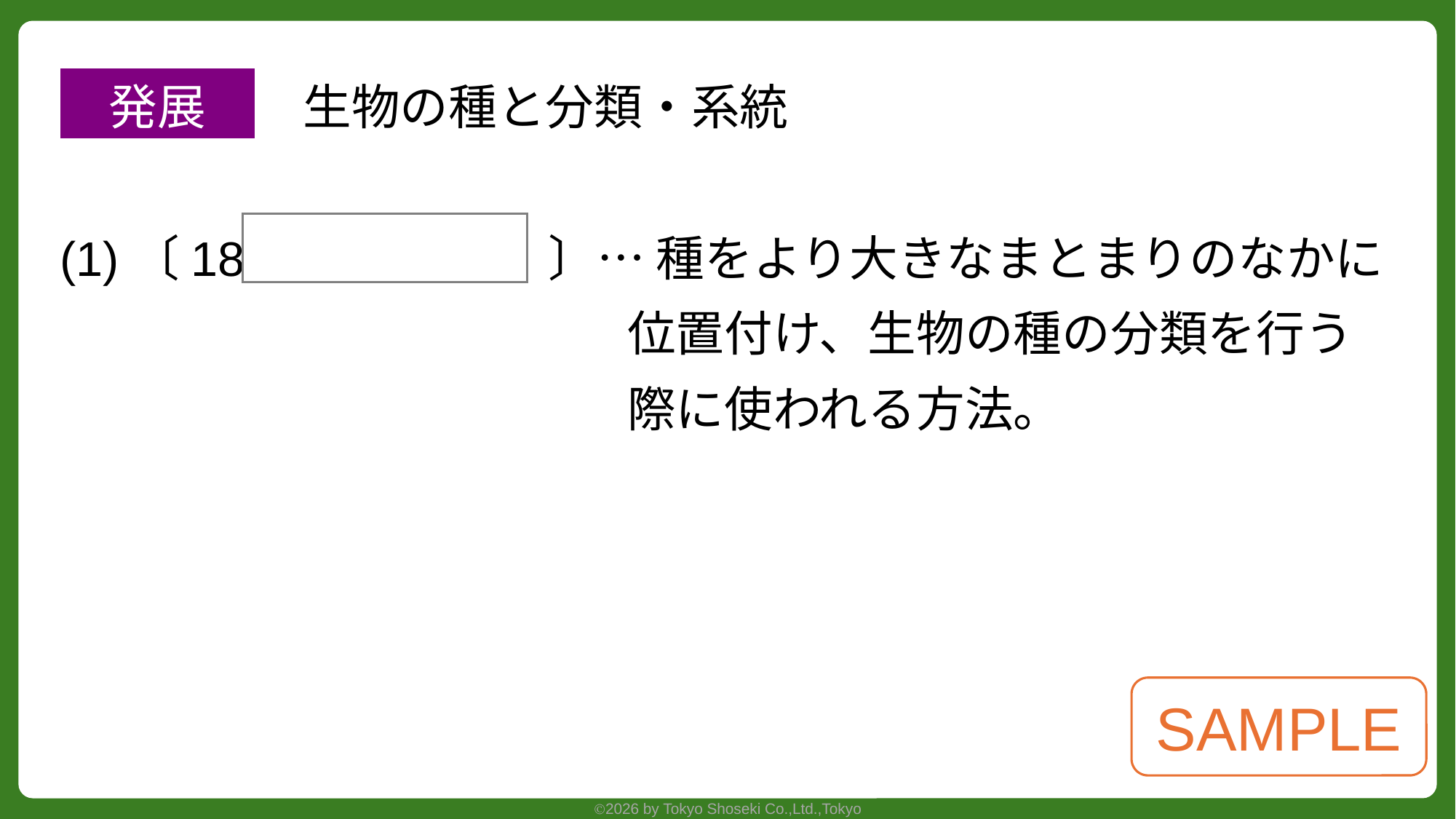

発展　　生物の種と分類・系統

(1)〔18  階層的分類  〕… 種をより大きなまとまりのなかに
位置付け、生物の種の分類を行う
際に使われる方法。